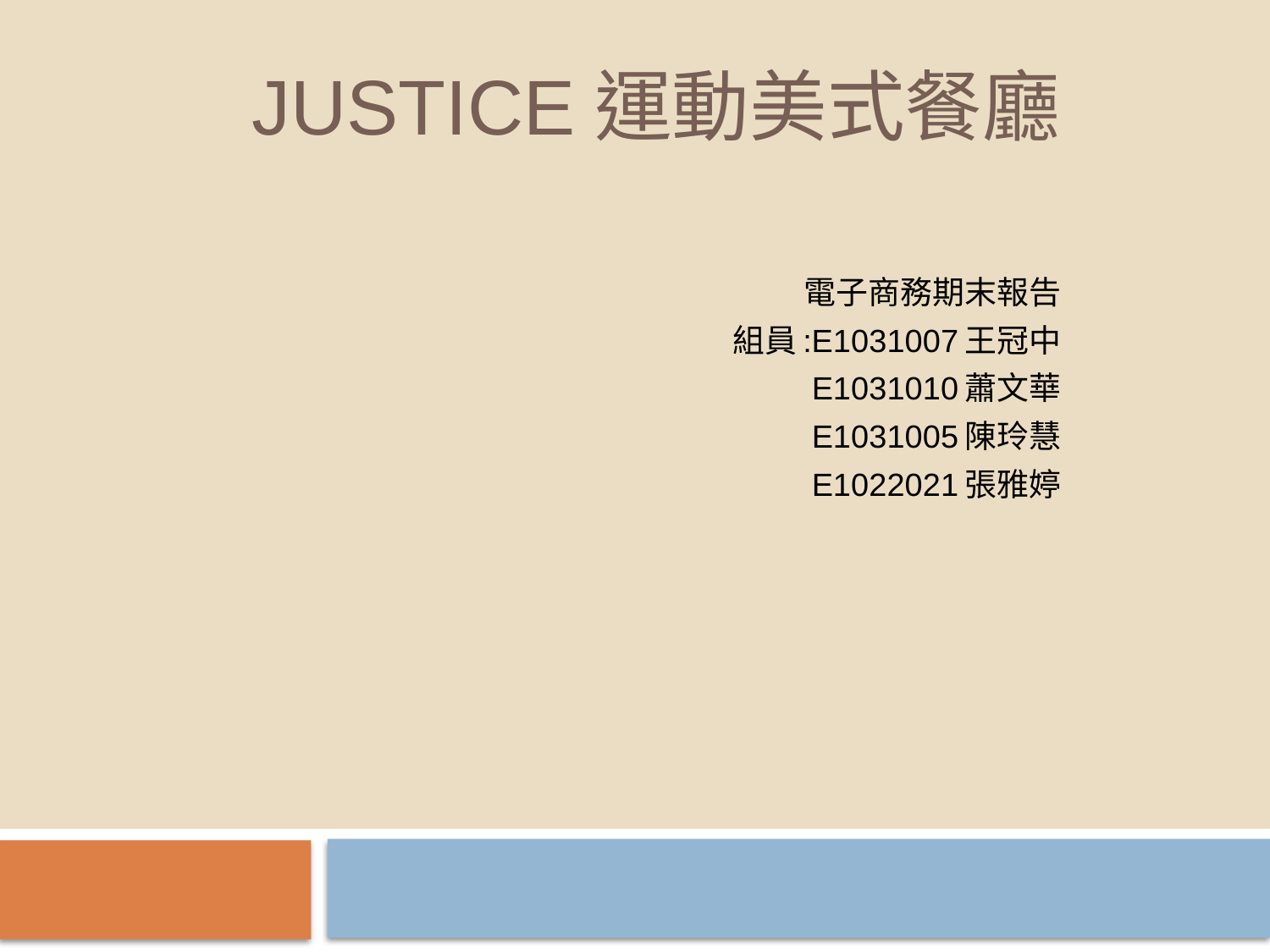

# Justice運動美式餐廳
電子商務期末報告
組員:E1031007王冠中
          E1031010蕭文華
          E1031005陳玲慧
E1022021張雅婷